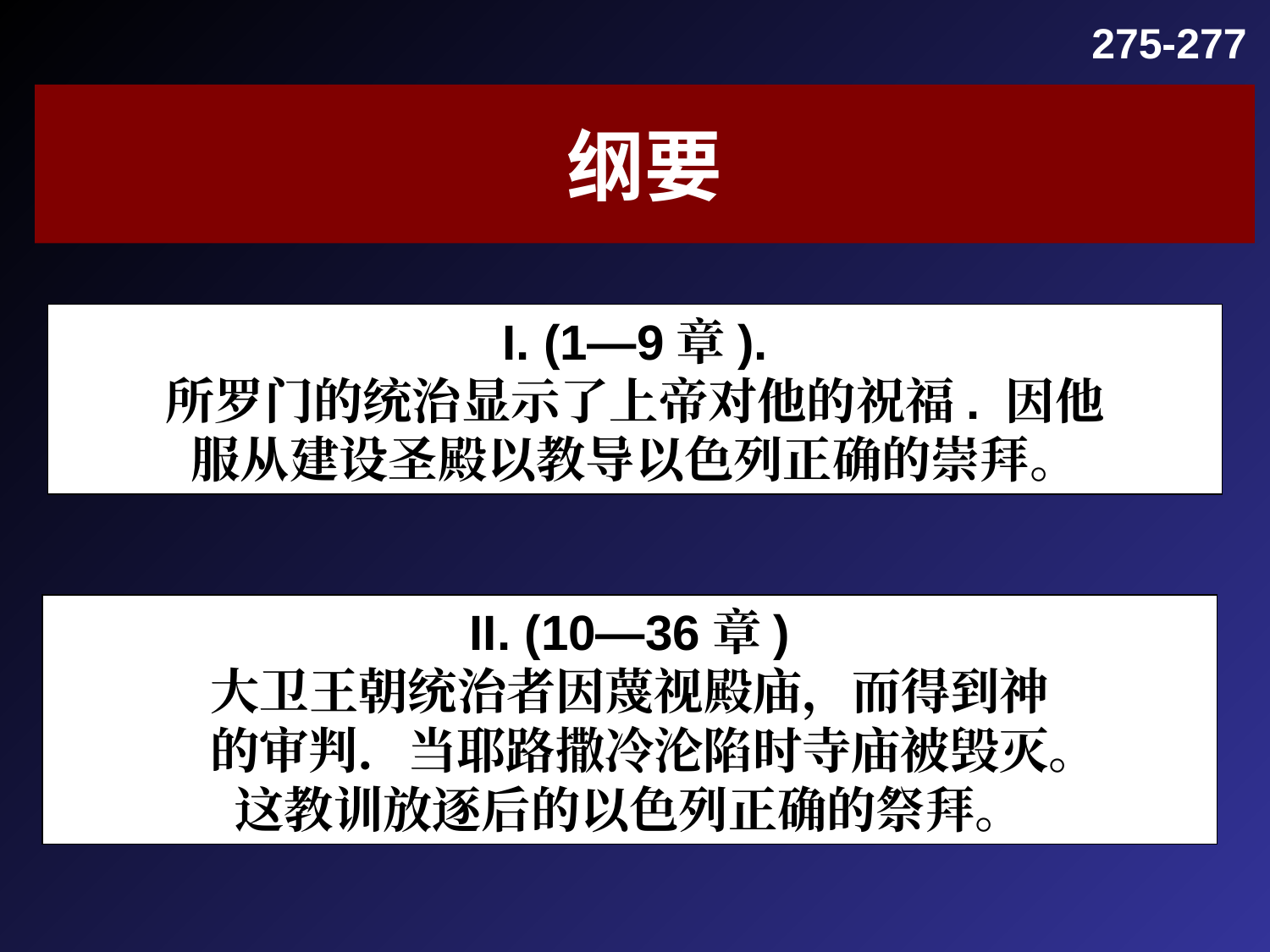

275-277
# 纲要
I. (1—9章).
所罗门的统治显示了上帝对他的祝福. 因他
服从建设圣殿以教导以色列正确的崇拜。
II. (10—36章)
大卫王朝统治者因蔑视殿庙，而得到神
   的审判．当耶路撒冷沦陷时寺庙被毁灭。
这教训放逐后的以色列正确的祭拜。